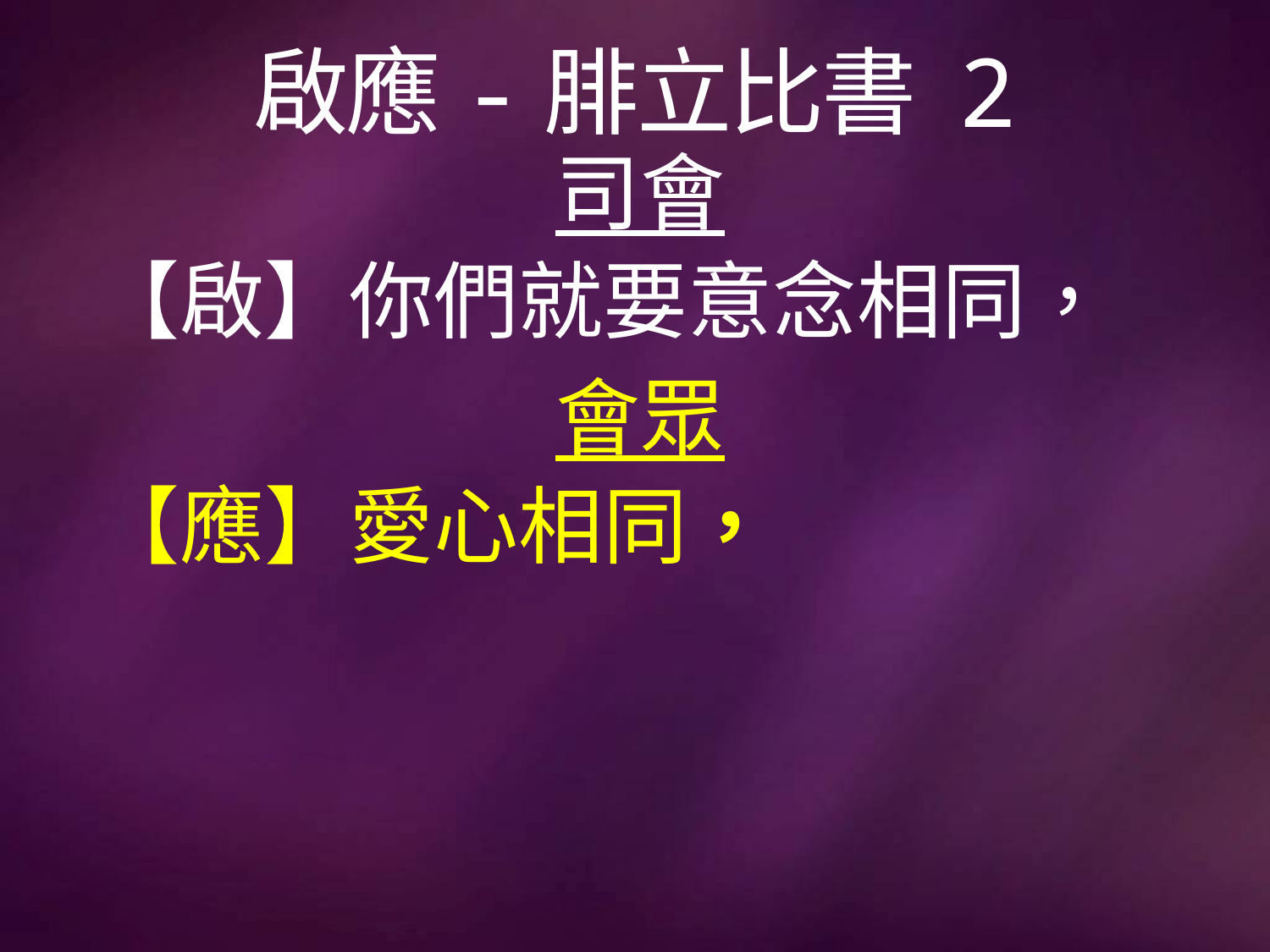

# 啟應-腓立比書 2
司會
【啟】你們就要意念相同，

會眾
【應】愛心相同，